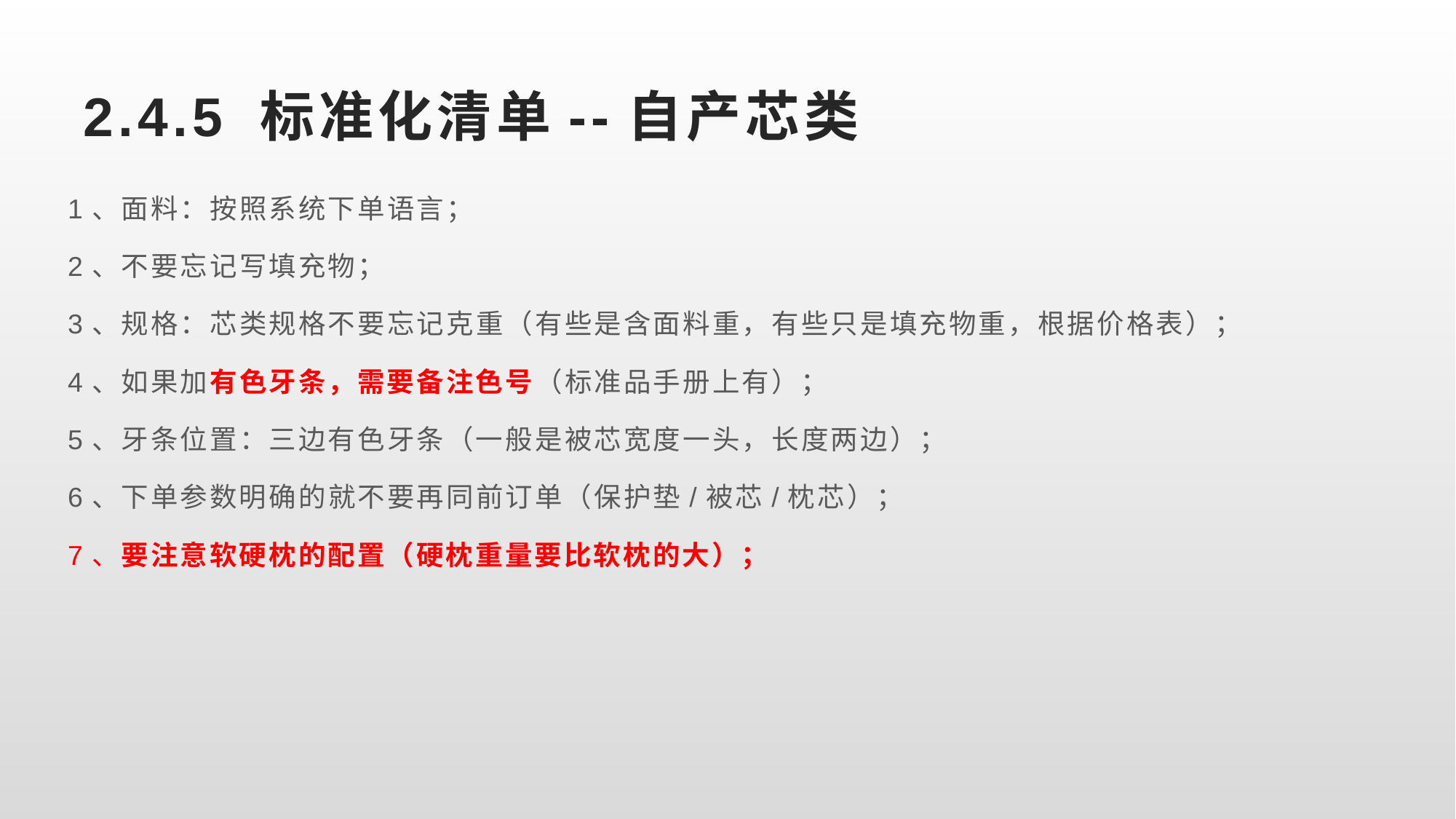

# 2.4.5 标准化清单--自产芯类
1、面料：按照系统下单语言；
2、不要忘记写填充物；
3、规格：芯类规格不要忘记克重（有些是含面料重，有些只是填充物重，根据价格表）；
4、如果加有色牙条，需要备注色号（标准品手册上有）；
5、牙条位置：三边有色牙条（一般是被芯宽度一头，长度两边）；
6、下单参数明确的就不要再同前订单（保护垫/被芯/枕芯）；
7、要注意软硬枕的配置（硬枕重量要比软枕的大）；
26